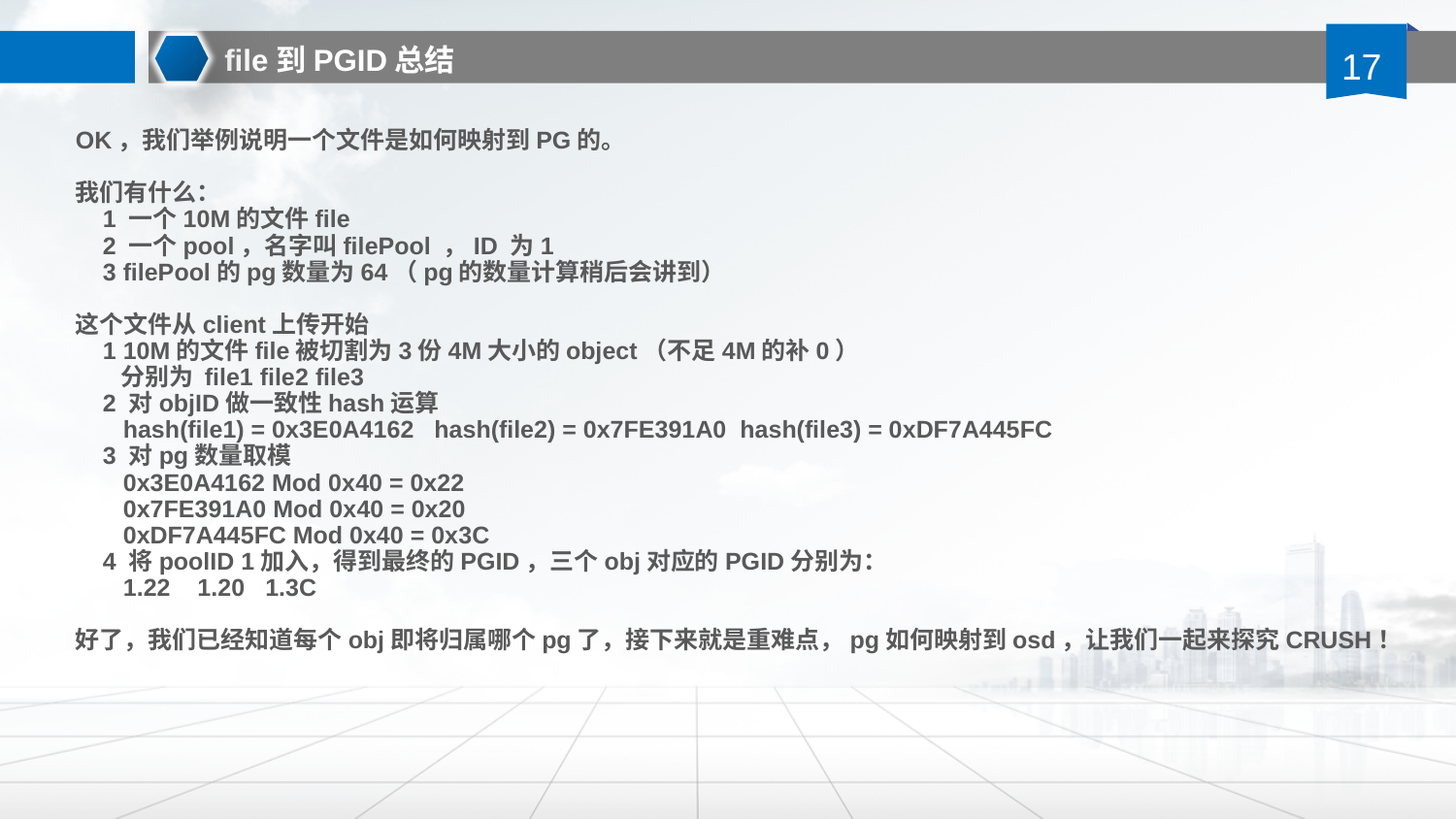

file到PGID总结
17

OK，我们举例说明一个文件是如何映射到PG的。

我们有什么：
    1 一个10M的文件file
    2 一个pool，名字叫filePool ，ID 为1
    3 filePool的pg数量为64（pg的数量计算稍后会讲到）

这个文件从client上传开始
    1 10M的文件file被切割为3份4M大小的object（不足4M的补0）
       分别为 file1 file2 file3
    2 对objID做一致性hash运算
       hash(file1) = 0x3E0A4162   hash(file2) = 0x7FE391A0  hash(file3) = 0xDF7A445FC
    3 对pg数量取模
       0x3E0A4162 Mod 0x40 = 0x22
       0x7FE391A0 Mod 0x40 = 0x20
       0xDF7A445FC Mod 0x40 = 0x3C
    4 将poolID 1加入，得到最终的PGID，三个obj对应的PGID分别为：
       1.22    1.20   1.3C

好了，我们已经知道每个obj即将归属哪个pg了，接下来就是重难点，pg如何映射到osd，让我们一起来探究CRUSH！